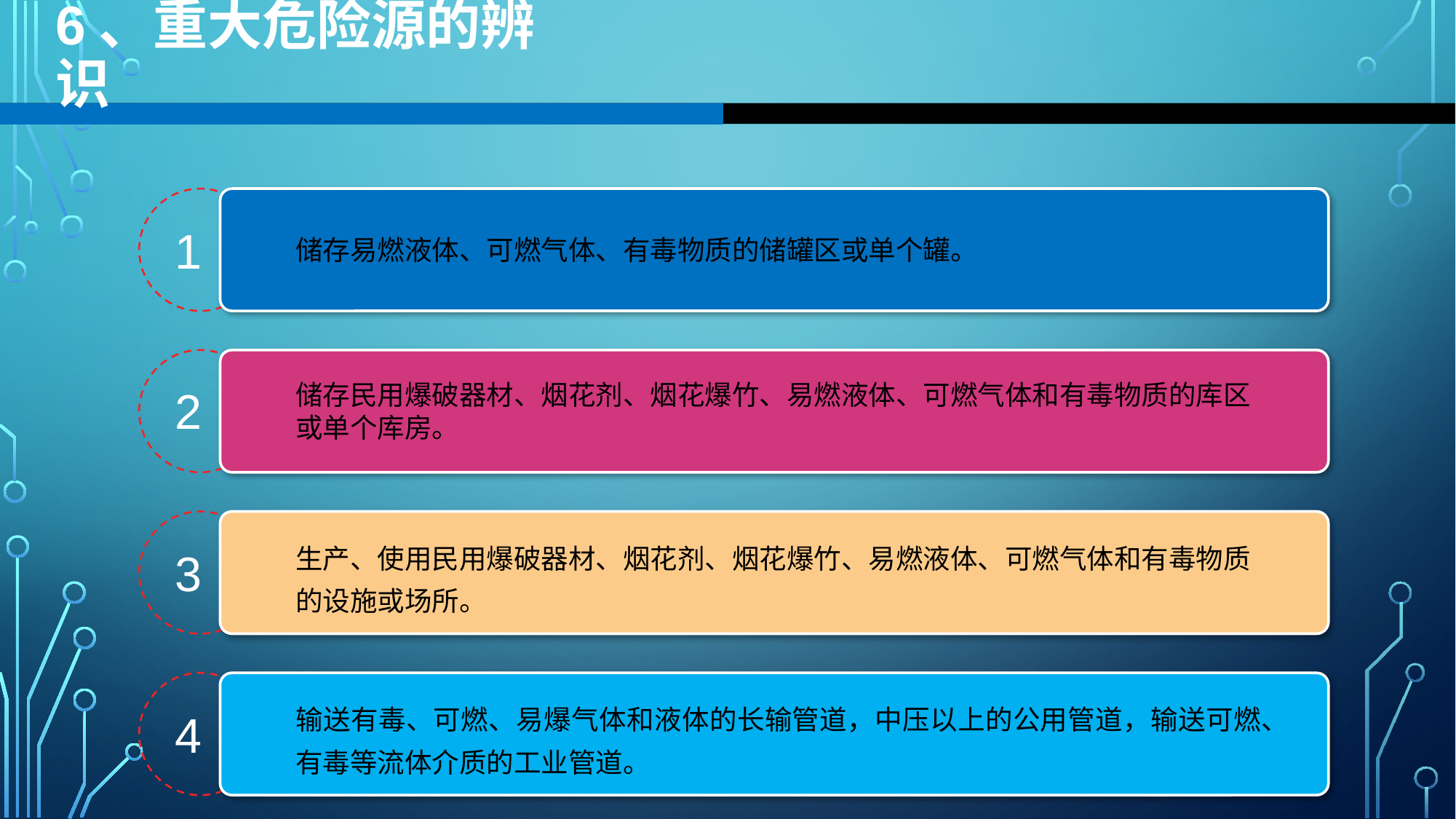

6、重大危险源的辨识

1
储存易燃液体、可燃气体、有毒物质的储罐区或单个罐。

储存民用爆破器材、烟花剂、烟花爆竹、易燃液体、可燃气体和有毒物质的库区或单个库房。
2

生产、使用民用爆破器材、烟花剂、烟花爆竹、易燃液体、可燃气体和有毒物质的设施或场所。
3

输送有毒、可燃、易爆气体和液体的长输管道，中压以上的公用管道，输送可燃、有毒等流体介质的工业管道。
4